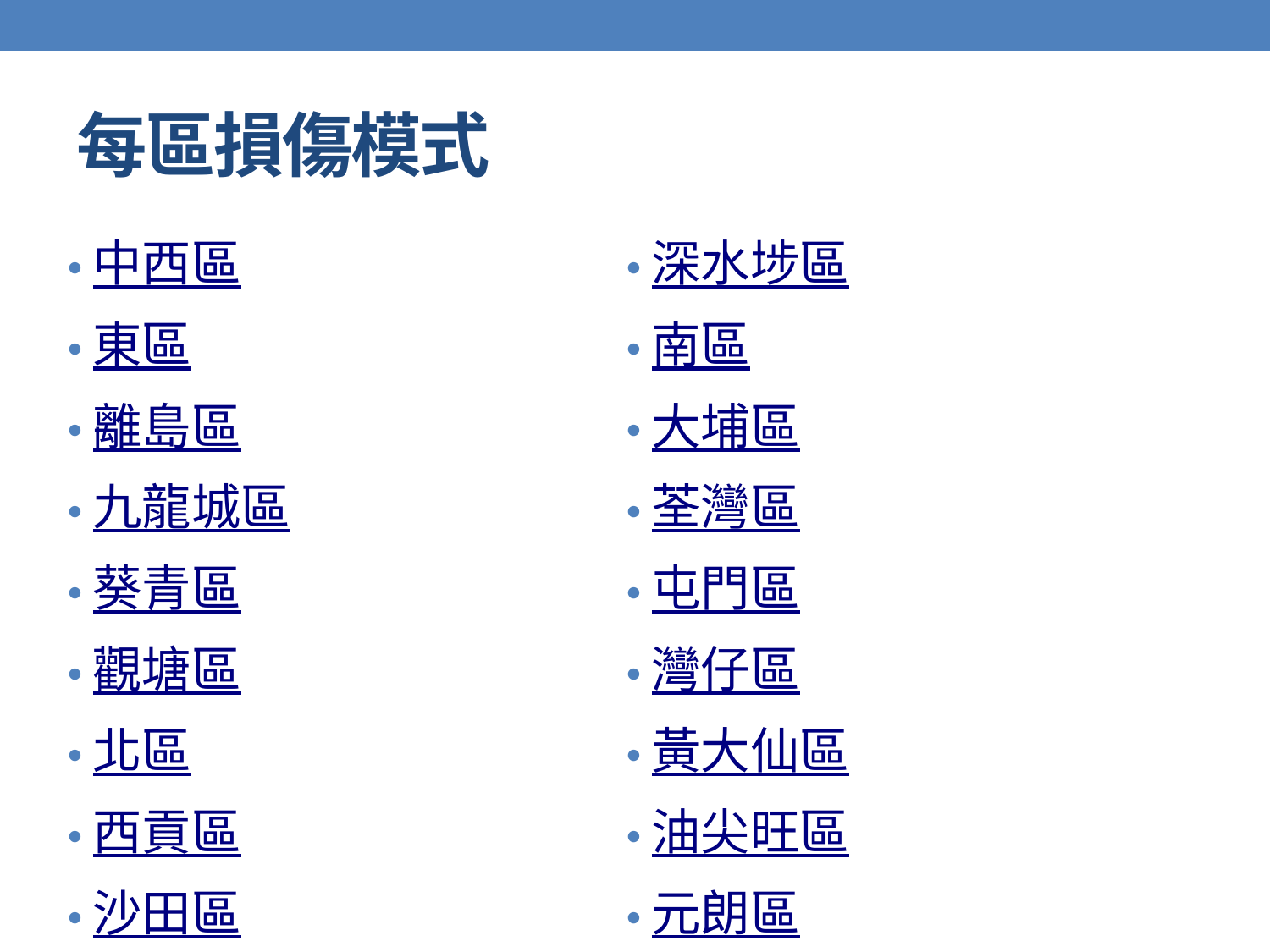

# 每區損傷模式
中西區
東區
離島區
九龍城區
葵青區
觀塘區
北區
西貢區
沙田區
深水埗區
南區
大埔區
荃灣區
屯門區
灣仔區
黃大仙區
油尖旺區
元朗區